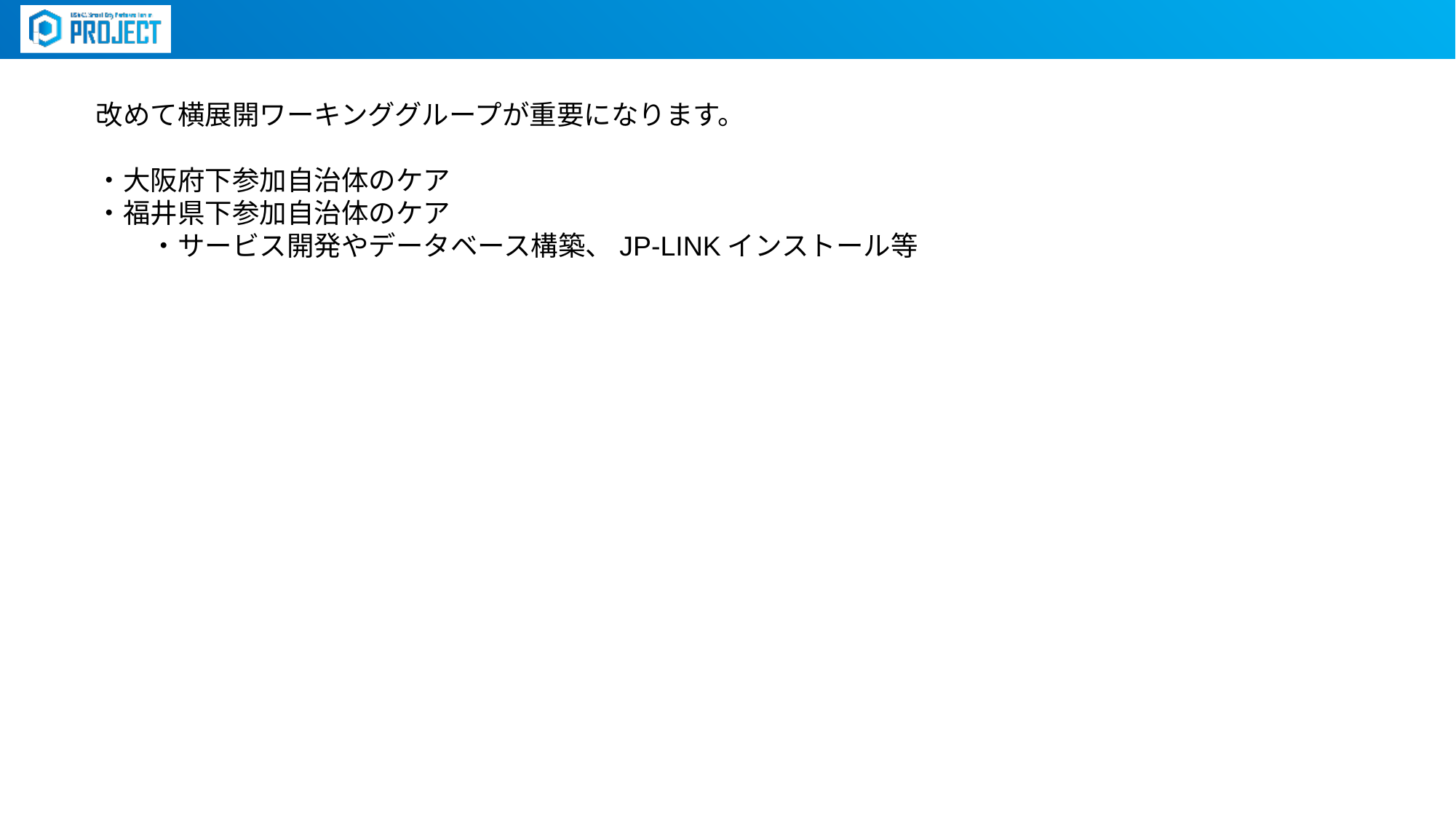

改めて横展開ワーキンググループが重要になります。

・大阪府下参加自治体のケア
・福井県下参加自治体のケア
　　・サービス開発やデータベース構築、JP-LINKインストール等